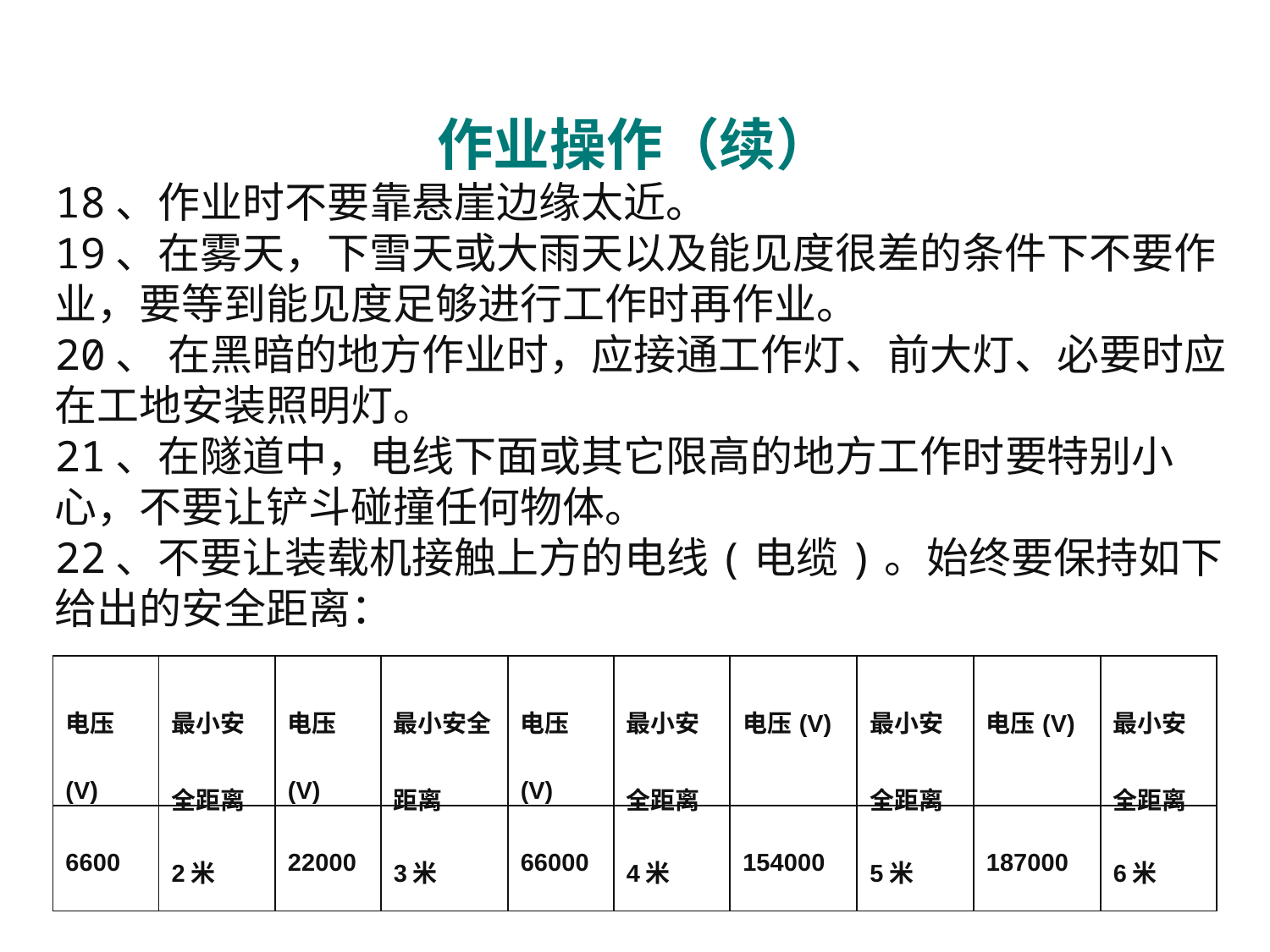

作业操作（续）
18、作业时不要靠悬崖边缘太近。
19、在雾天，下雪天或大雨天以及能见度很差的条件下不要作业，要等到能见度足够进行工作时再作业。
20、 在黑暗的地方作业时，应接通工作灯、前大灯、必要时应在工地安装照明灯。
21、在隧道中，电线下面或其它限高的地方工作时要特别小心，不要让铲斗碰撞任何物体。
22、不要让装载机接触上方的电线(电缆)。始终要保持如下给出的安全距离：
| 电压(V) | 最小安全距离 | 电压(V) | 最小安全距离 | 电压(V) | 最小安全距离 | 电压(V) | 最小安全距离 | 电压(V) | 最小安全距离 |
| --- | --- | --- | --- | --- | --- | --- | --- | --- | --- |
| 6600 | 2米 | 22000 | 3米 | 66000 | 4米 | 154000 | 5米 | 187000 | 6米 |